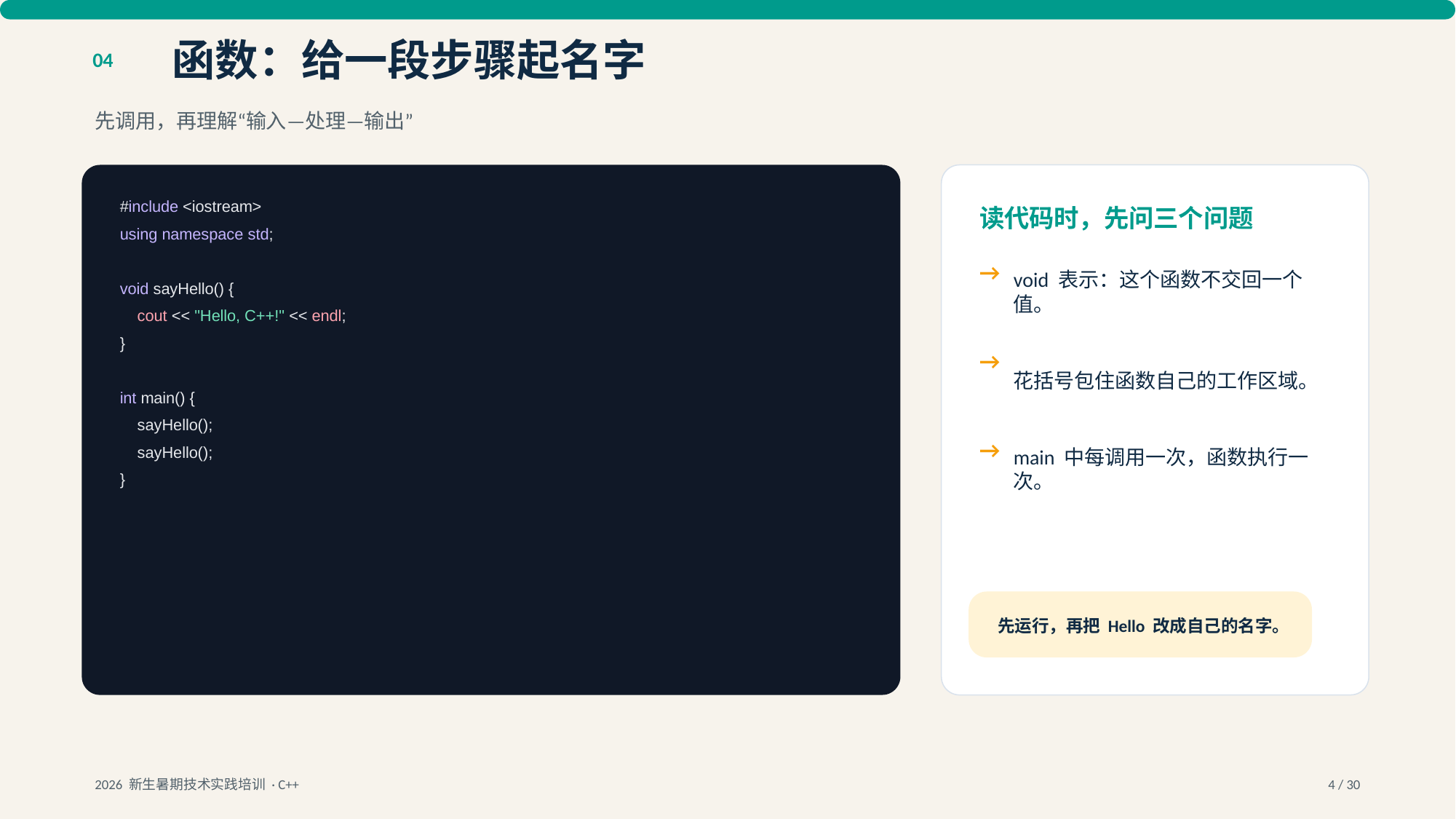

函数：给一段步骤起名字
04
先调用，再理解“输入—处理—输出”

#include <iostream>
读代码时，先问三个问题
using namespace std;

→
void 表示：这个函数不交回一个值。
void sayHello() {
    cout << "Hello, C++!" << endl;
}
→
花括号包住函数自己的工作区域。

int main() {
    sayHello();
→
main 中每调用一次，函数执行一次。
    sayHello();
}

先运行，再把 Hello 改成自己的名字。
2026 新生暑期技术实践培训 · C++
4 / 30